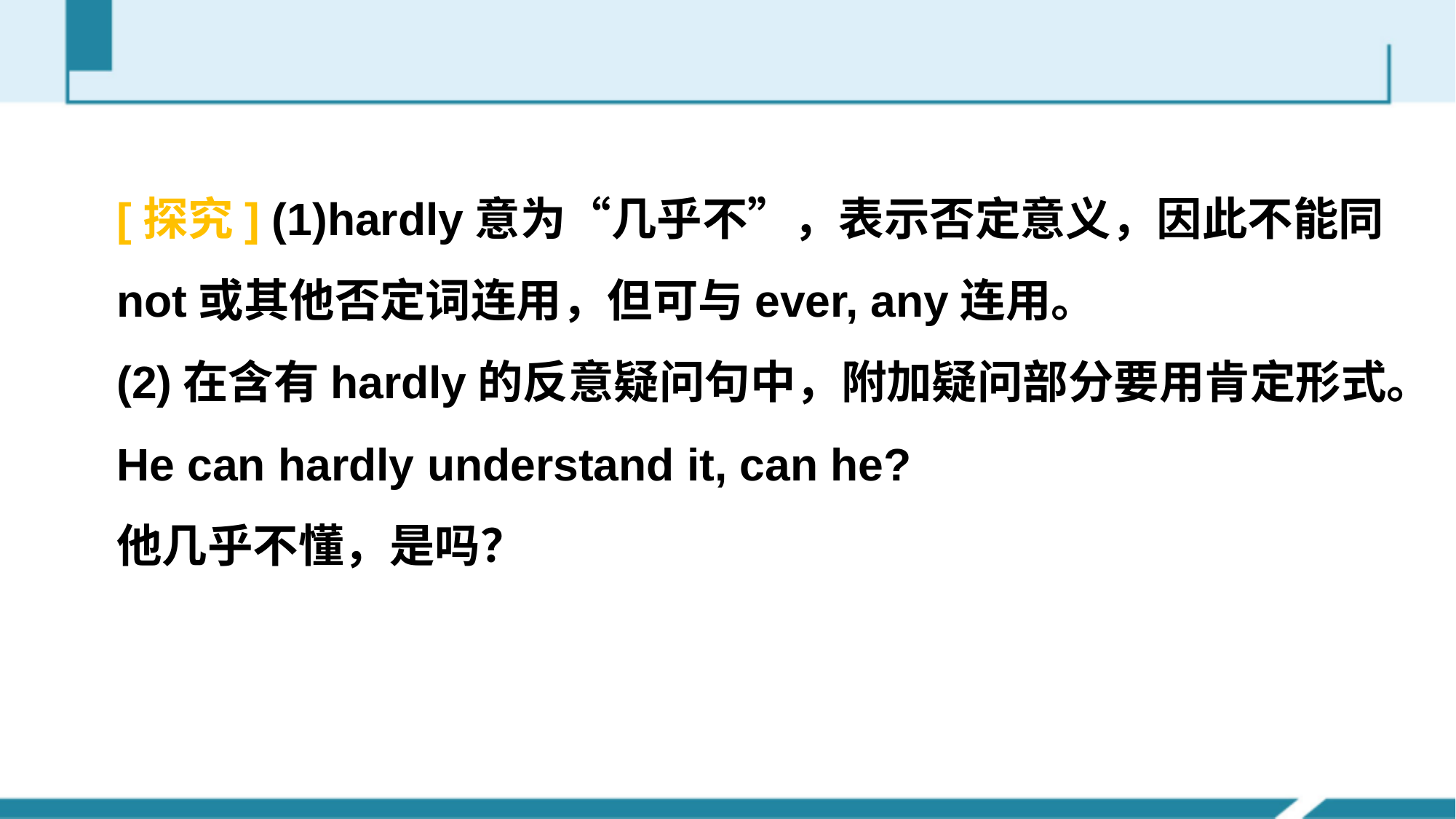

#
[探究] (1)hardly意为“几乎不”，表示否定意义，因此不能同not或其他否定词连用，但可与ever, any连用。
(2)在含有hardly的反意疑问句中，附加疑问部分要用肯定形式。
He can hardly understand it, can he?
他几乎不懂，是吗？